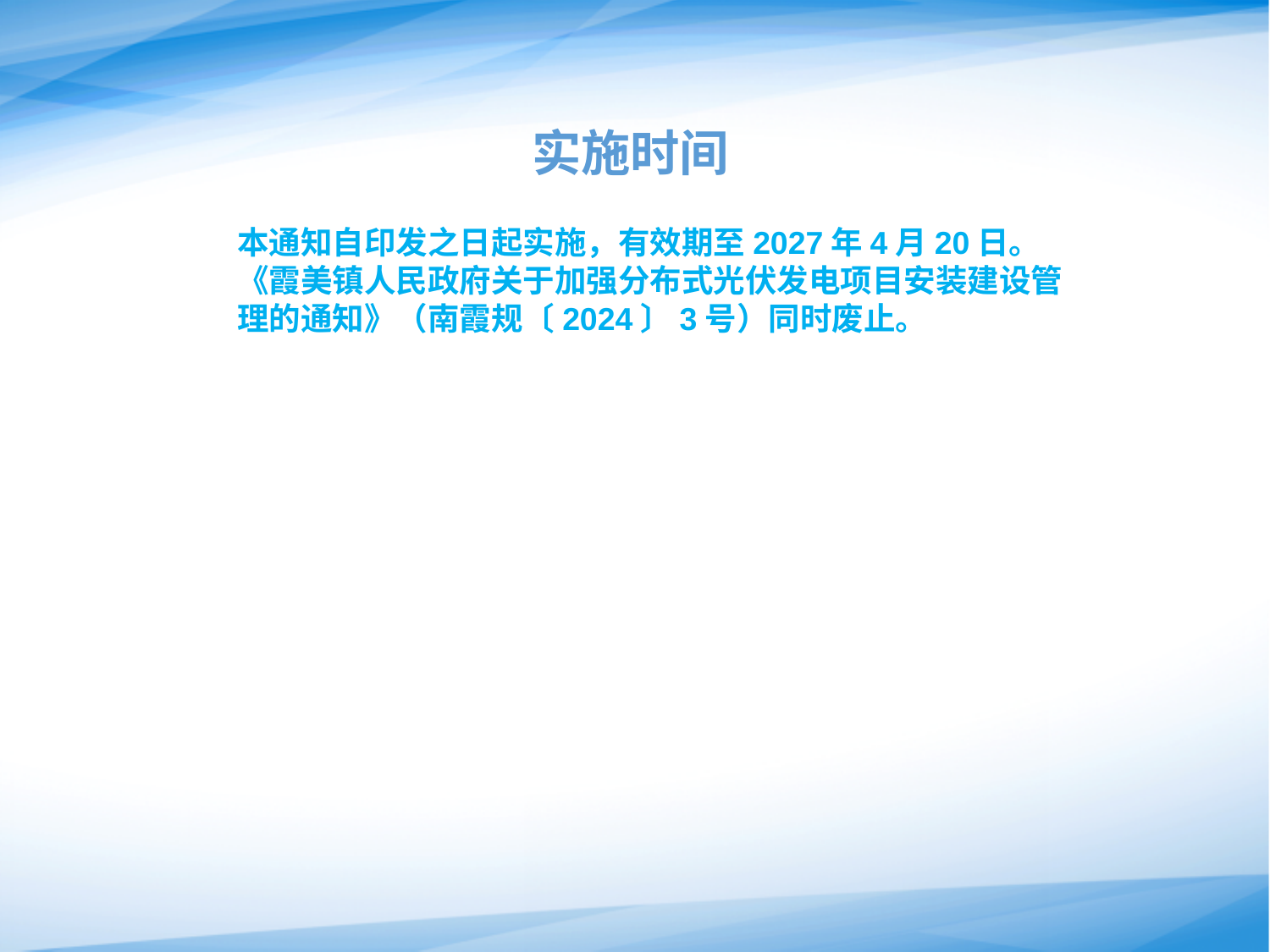

# 实施时间
本通知自印发之日起实施，有效期至2027年4月20日。《霞美镇人民政府关于加强分布式光伏发电项目安装建设管理的通知》（南霞规〔2024〕3号）同时废止。